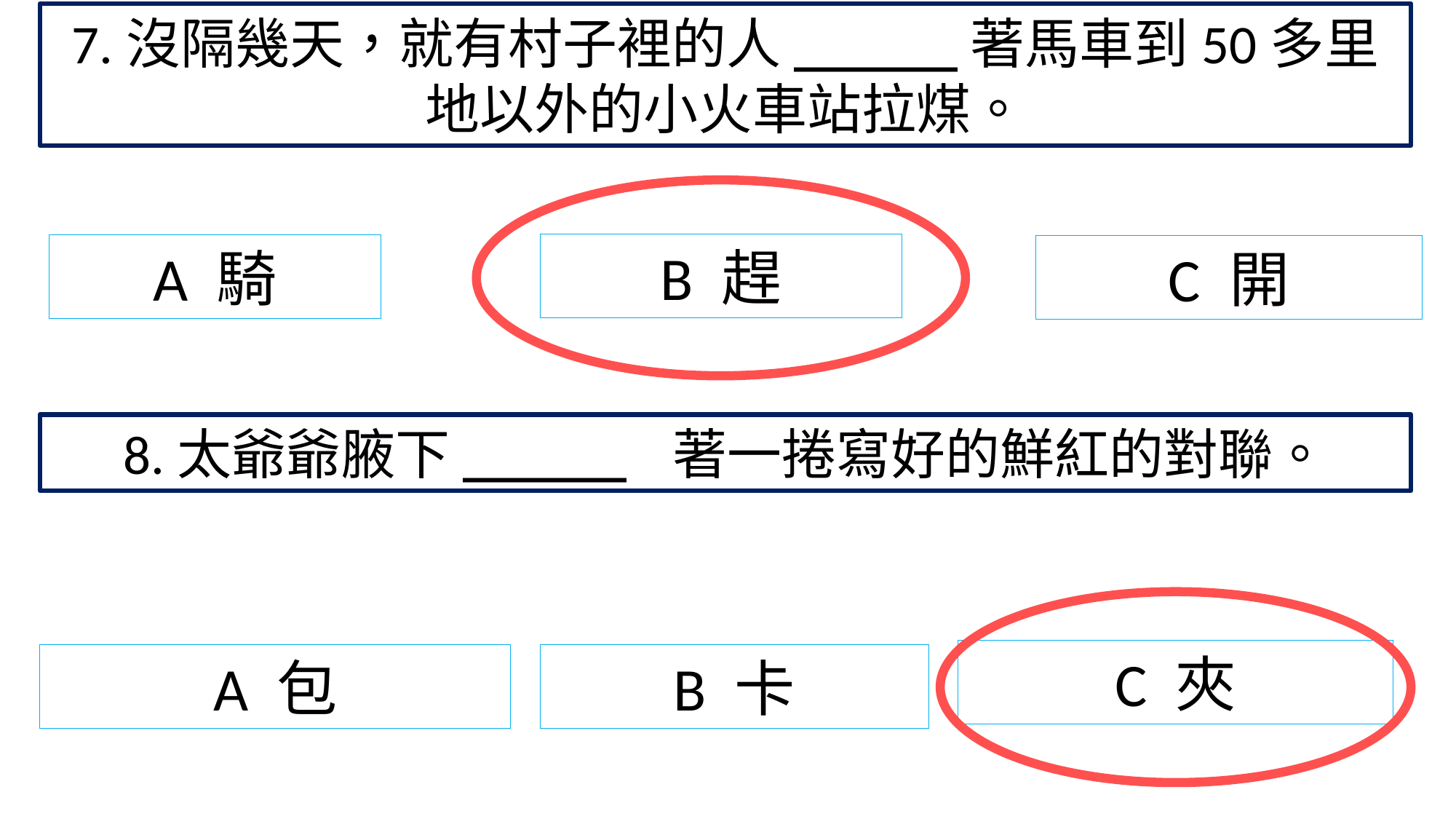

7.沒隔幾天，就有村子裡的人_____著馬車到50多里地以外的小火車站拉煤。

B 趕
A 騎
C 開
8.太爺爺腋下_____ 著一捲寫好的鮮紅的對聯。

C 夾
A 包
B 卡